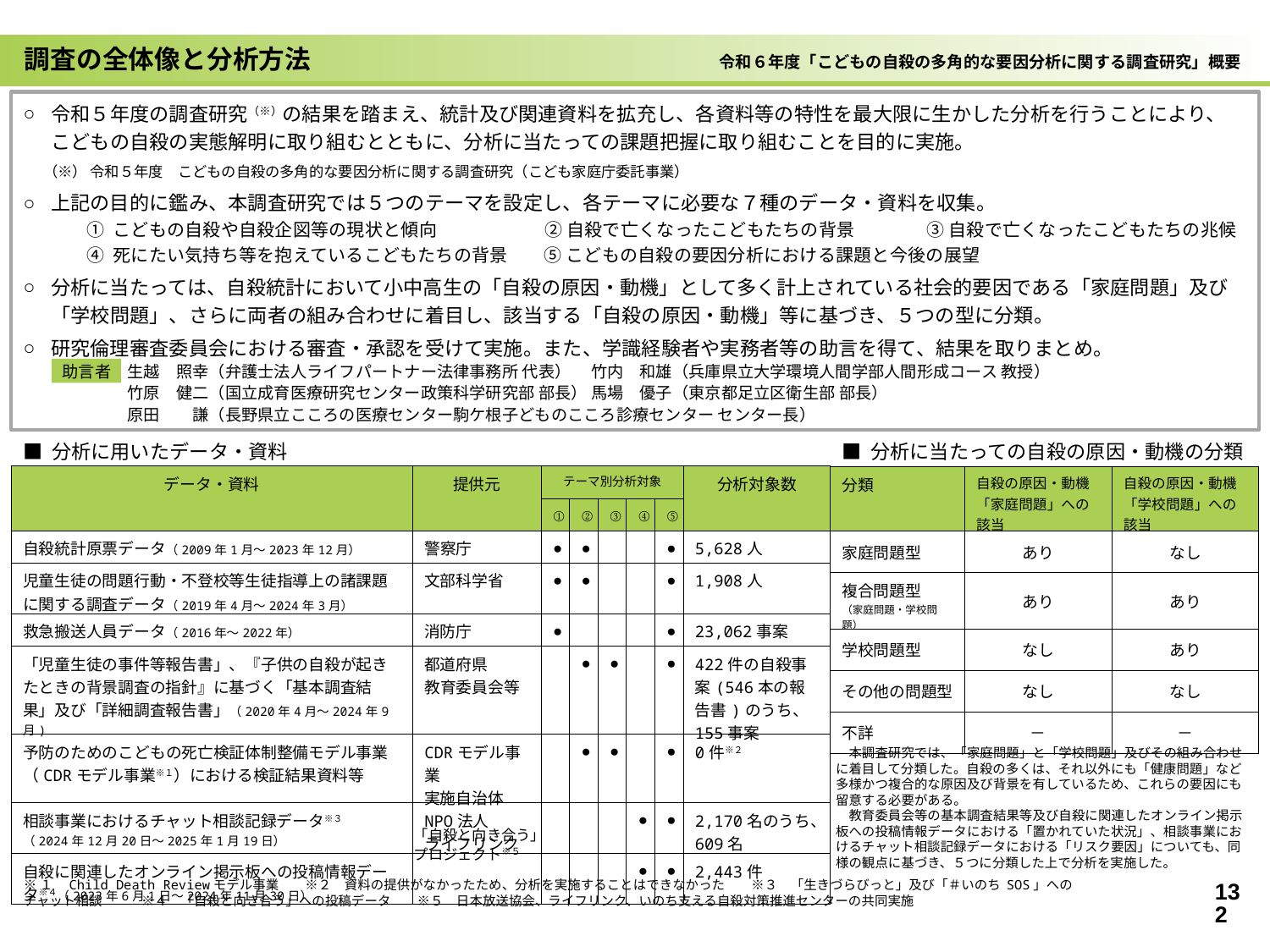

調査の全体像と分析方法
令和６年度「こどもの自殺の多角的な要因分析に関する調査研究」概要
令和５年度の調査研究（※）の結果を踏まえ、統計及び関連資料を拡充し、各資料等の特性を最大限に生かした分析を行うことにより、こどもの自殺の実態解明に取り組むとともに、分析に当たっての課題把握に取り組むことを目的に実施。
　（※） 令和５年度　こどもの自殺の多角的な要因分析に関する調査研究（こども家庭庁委託事業）

上記の目的に鑑み、本調査研究では５つのテーマを設定し、各テーマに必要な７種のデータ・資料を収集。
① こどもの自殺や自殺企図等の現状と傾向　　　　　　② 自殺で亡くなったこどもたちの背景　　　　③ 自殺で亡くなったこどもたちの兆候
④ 死にたい気持ち等を抱えているこどもたちの背景　　⑤ こどもの自殺の要因分析における課題と今後の展望

分析に当たっては、自殺統計において小中高生の「自殺の原因・動機」として多く計上されている社会的要因である「家庭問題」及び「学校問題」、さらに両者の組み合わせに着目し、該当する「自殺の原因・動機」等に基づき、５つの型に分類。

研究倫理審査委員会における審査・承認を受けて実施。また、学識経験者や実務者等の助言を得て、結果を取りまとめ。
　助言者　生越　照幸（弁護士法人ライフパートナー法律事務所 代表）　 竹内　和雄（兵庫県立大学環境人間学部人間形成コース 教授）
　　　　　竹原　健二（国立成育医療研究センター政策科学研究部 部長） 馬場　優子（東京都足立区衛生部 部長）
　　　　　原田　　謙（長野県立こころの医療センター駒ケ根子どものこころ診療センター センター長）

■ 分析に用いたデータ・資料
■ 分析に当たっての自殺の原因・動機の分類
| データ・資料 | 提供元 | テーマ別分析対象 |  |  |  |  | 分析対象数 |
| --- | --- | --- | --- | --- | --- | --- | --- |
|  |  | ① | ② | ③ | ④ | ⑤ |  |
| 自殺統計原票データ（2009年1月～2023年12月） | 警察庁 | ● | ● |  |  | ● | 5,628人 |
| 児童生徒の問題行動・不登校等生徒指導上の諸課題に関する調査データ（2019年4月～2024年3月） | 文部科学省 | ● | ● |  |  | ● | 1,908人 |
| 救急搬送人員データ（2016年～2022年） | 消防庁 | ● |  |  |  | ● | 23,062事案 |
| 「児童生徒の事件等報告書」、『子供の自殺が起きたときの背景調査の指針』に基づく「基本調査結果」及び「詳細調査報告書」（2020年4月～2024年9月) | 都道府県 教育委員会等 |  | ● | ● |  | ● | 422件の自殺事案(546本の報告書)のうち、155事案 |
| 予防のためのこどもの死亡検証体制整備モデル事業（CDRモデル事業※１）における検証結果資料等 | CDRモデル事業 実施自治体 |  | ● | ● |  | ● | 0件※２ |
| 相談事業におけるチャット相談記録データ※３ （2024年12月20日～2025年1月19日） | NPO法人 ライフリンク |  |  |  | ● | ● | 2,170名のうち、609名 |
| 自殺に関連したオンライン掲示板への投稿情報データ※４（2023年6月1日～2024年11月30日） |  |  |  |  | ● | ● | 2,443件 |
| 分類 | 自殺の原因・動機 「家庭問題」への該当 | 自殺の原因・動機 「学校問題」への該当 |
| --- | --- | --- |
| 家庭問題型 | あり | なし |
| 複合問題型 （家庭問題・学校問題） | あり | あり |
| 学校問題型 | なし | あり |
| その他の問題型 | なし | なし |
| 不詳 | － | － |
　本調査研究では、「家庭問題」と「学校問題」及びその組み合わせに着目して分類した。自殺の多くは、それ以外にも「健康問題」など多様かつ複合的な原因及び背景を有しているため、これらの要因にも留意する必要がある。
　教育委員会等の基本調査結果等及び自殺に関連したオンライン掲示板への投稿情報データにおける「置かれていた状況」、相談事業におけるチャット相談記録データにおける「リスク要因」についても、同様の観点に基づき、５つに分類した上で分析を実施した。
「自殺と向き合う」
プロジェクト※５
132
※１　Child Death Reviewモデル事業　　※２　資料の提供がなかったため、分析を実施することはできなかった　　※３　「生きづらびっと」及び「＃いのち SOS」へのチャット相談　　　※４　「自殺と向き合う」への投稿データ　　※５　日本放送協会、ライフリンク、いのち支える自殺対策推進センターの共同実施